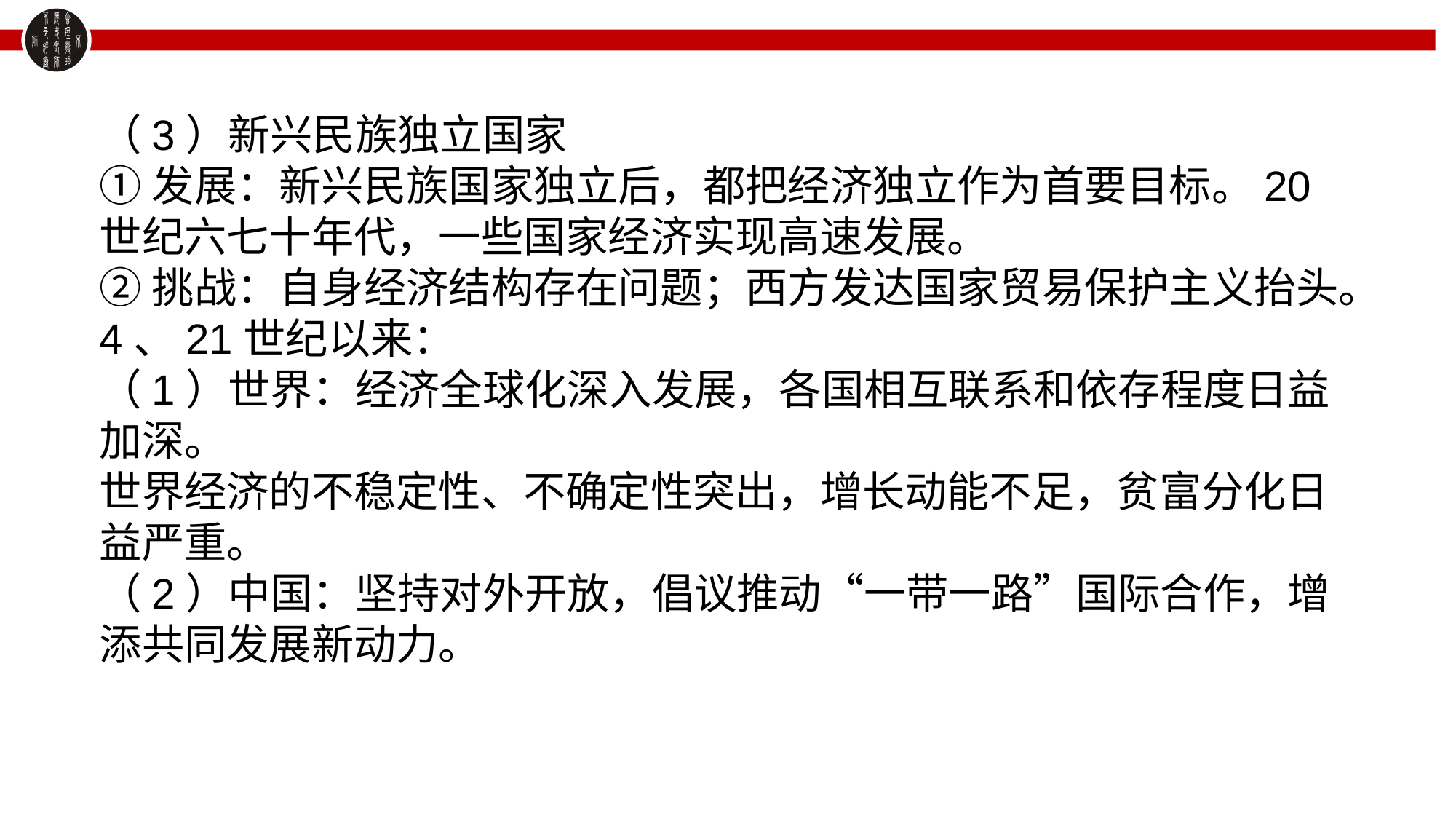

（3）新兴民族独立国家
①发展：新兴民族国家独立后，都把经济独立作为首要目标。20世纪六七十年代，一些国家经济实现高速发展。
②挑战：自身经济结构存在问题；西方发达国家贸易保护主义抬头。
4、21世纪以来：
（1）世界：经济全球化深入发展，各国相互联系和依存程度日益加深。
世界经济的不稳定性、不确定性突出，增长动能不足，贫富分化日益严重。
（2）中国：坚持对外开放，倡议推动“一带一路”国际合作，增添共同发展新动力。